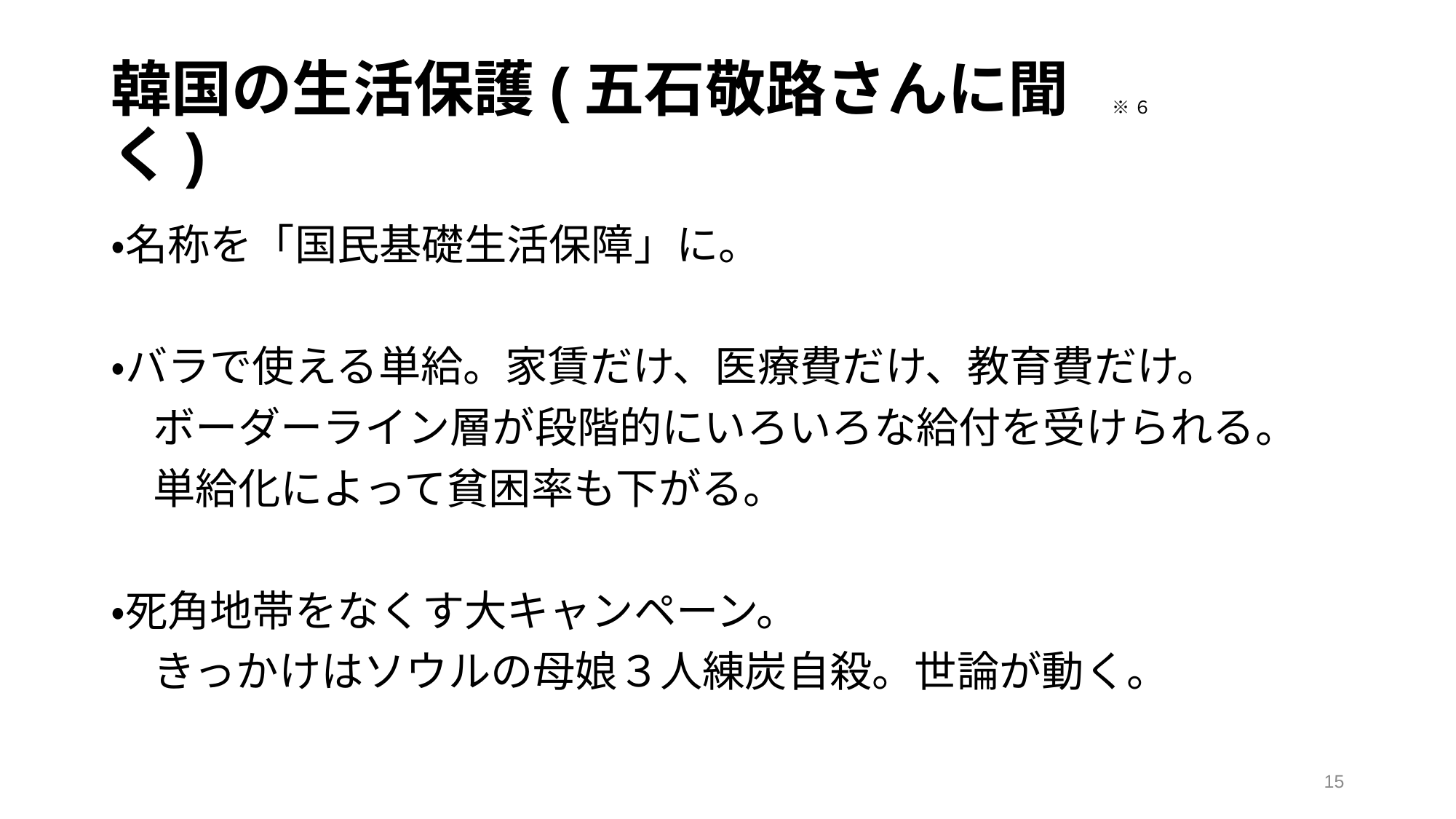

# 韓国の生活保護(五石敬路さんに聞く)
※６
・名称を「国民基礎生活保障」に。

・バラで使える単給。家賃だけ、医療費だけ、教育費だけ。
　ボーダーライン層が段階的にいろいろな給付を受けられる。
　単給化によって貧困率も下がる。

・死角地帯をなくす大キャンペーン。
　きっかけはソウルの母娘３人練炭自殺。世論が動く。

15